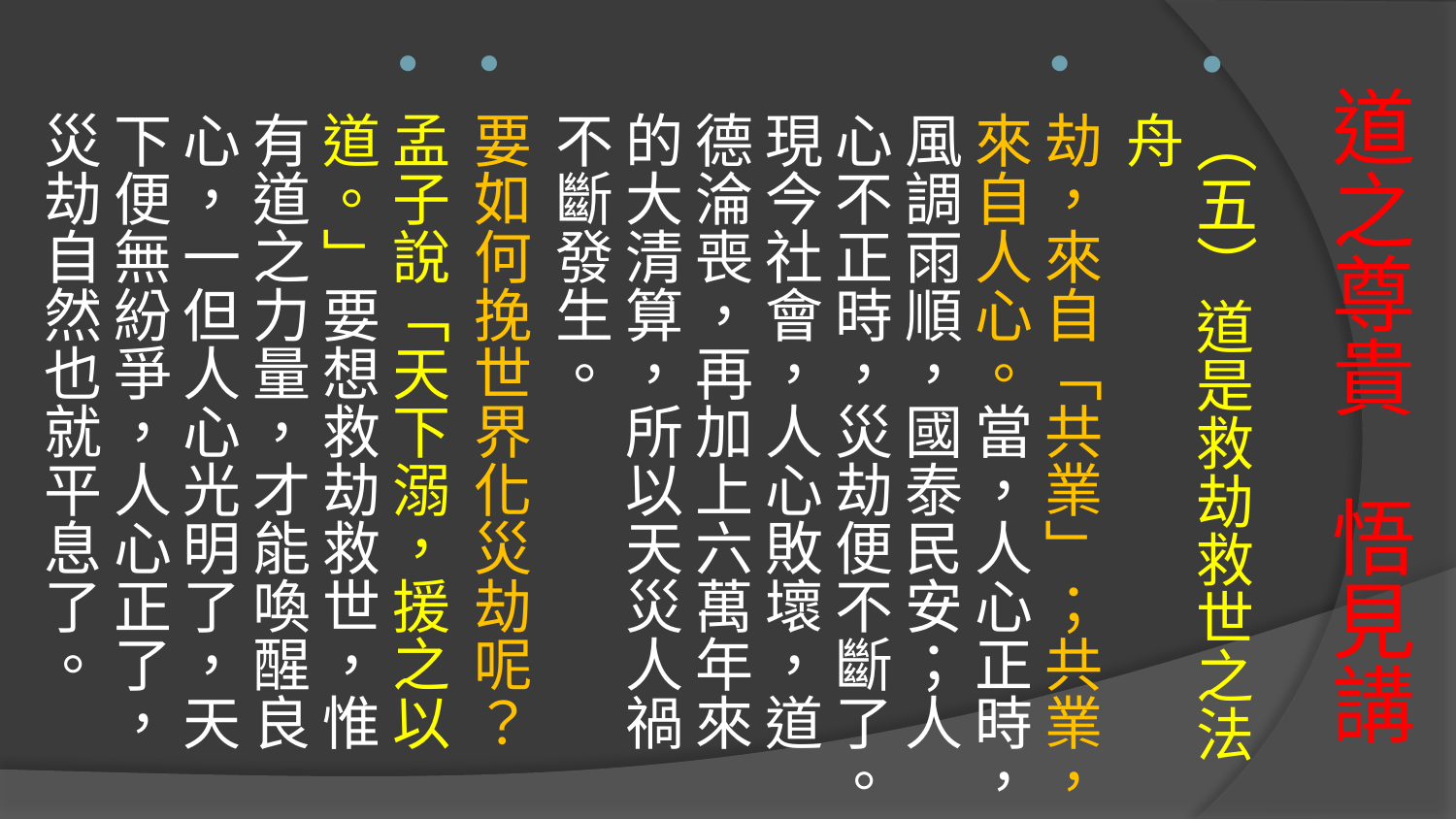

（五）道是救劫救世之法舟
劫，來自「共業」；共業，來自人心。當，人心正時，風調雨順，國泰民安；人心不正時，災劫便不斷了。現今社會，人心敗壞，道德淪喪，再加上六萬年來的大清算，所以天災人禍不斷發生。
要如何挽世界化災劫呢？
孟子說「天下溺，援之以道。」要想救劫救世，惟有道之力量，才能喚醒良心，一但人心光明了，天下便無紛爭，人心正了，災劫自然也就平息了。
# 道之尊貴    悟見講